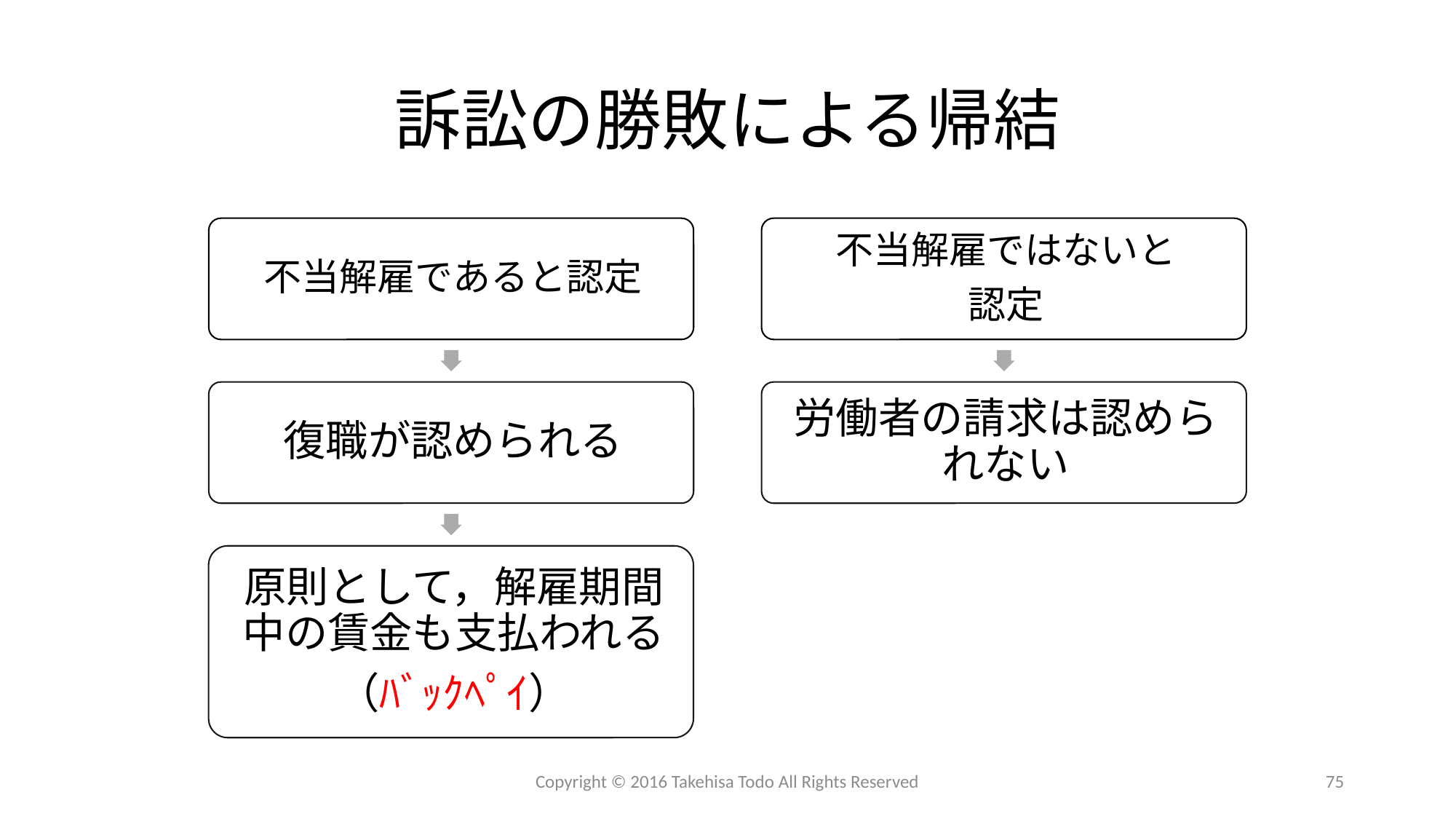

# 訴訟の勝敗による帰結
不当解雇であると認定
復職が認められる
原則として，解雇期間中の賃金も支払われる
（ﾊﾞｯｸﾍﾟｲ）
不当解雇ではないと
認定
労働者の請求は認められない
Copyright © 2016 Takehisa Todo All Rights Reserved
75